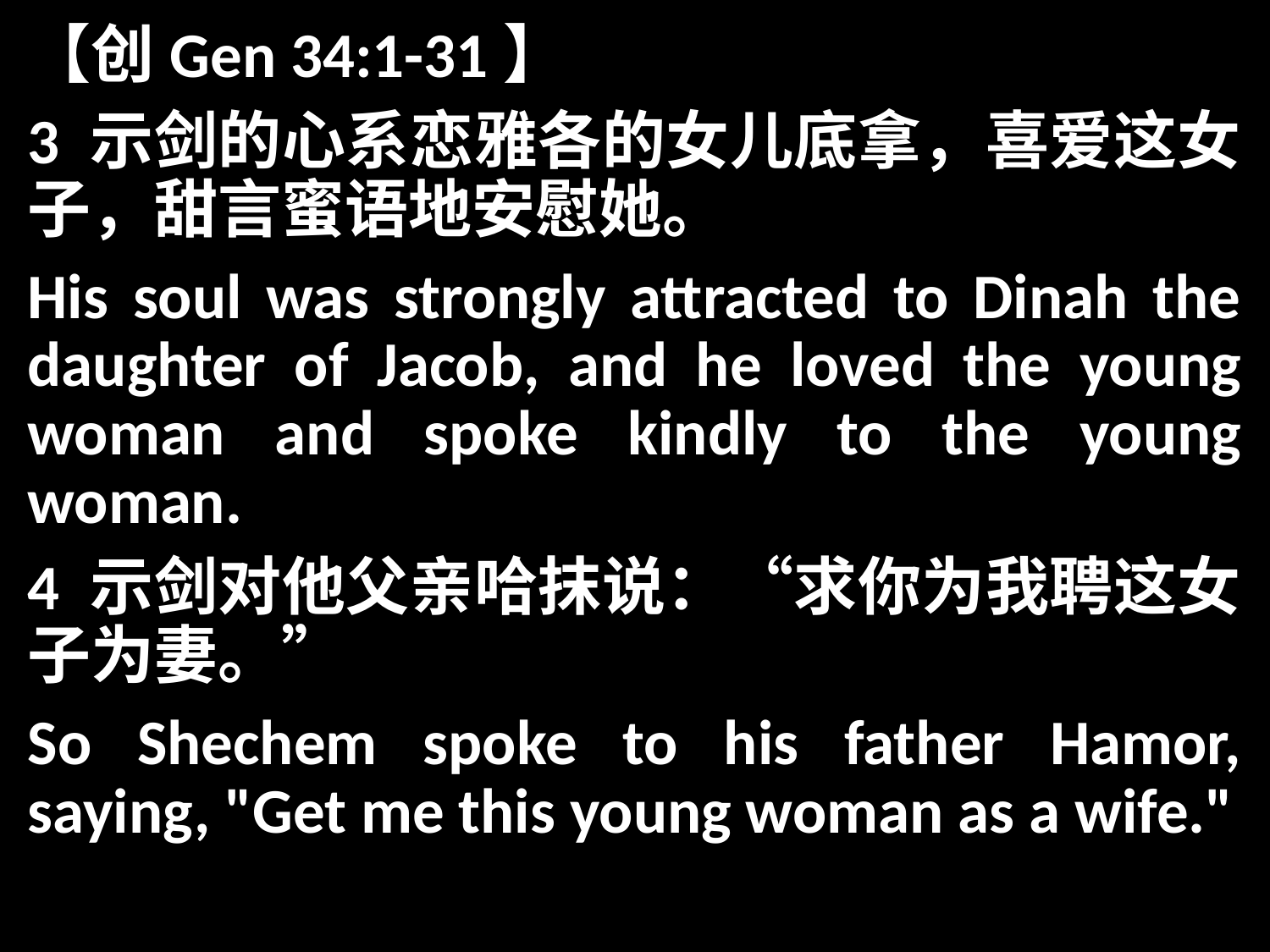

【创Gen 34:1-31】
3 示剑的心系恋雅各的女儿底拿，喜爱这女子，甜言蜜语地安慰她。
His soul was strongly attracted to Dinah the daughter of Jacob, and he loved the young woman and spoke kindly to the young woman.
4 示剑对他父亲哈抹说：“求你为我聘这女子为妻。”
So Shechem spoke to his father Hamor, saying, "Get me this young woman as a wife."